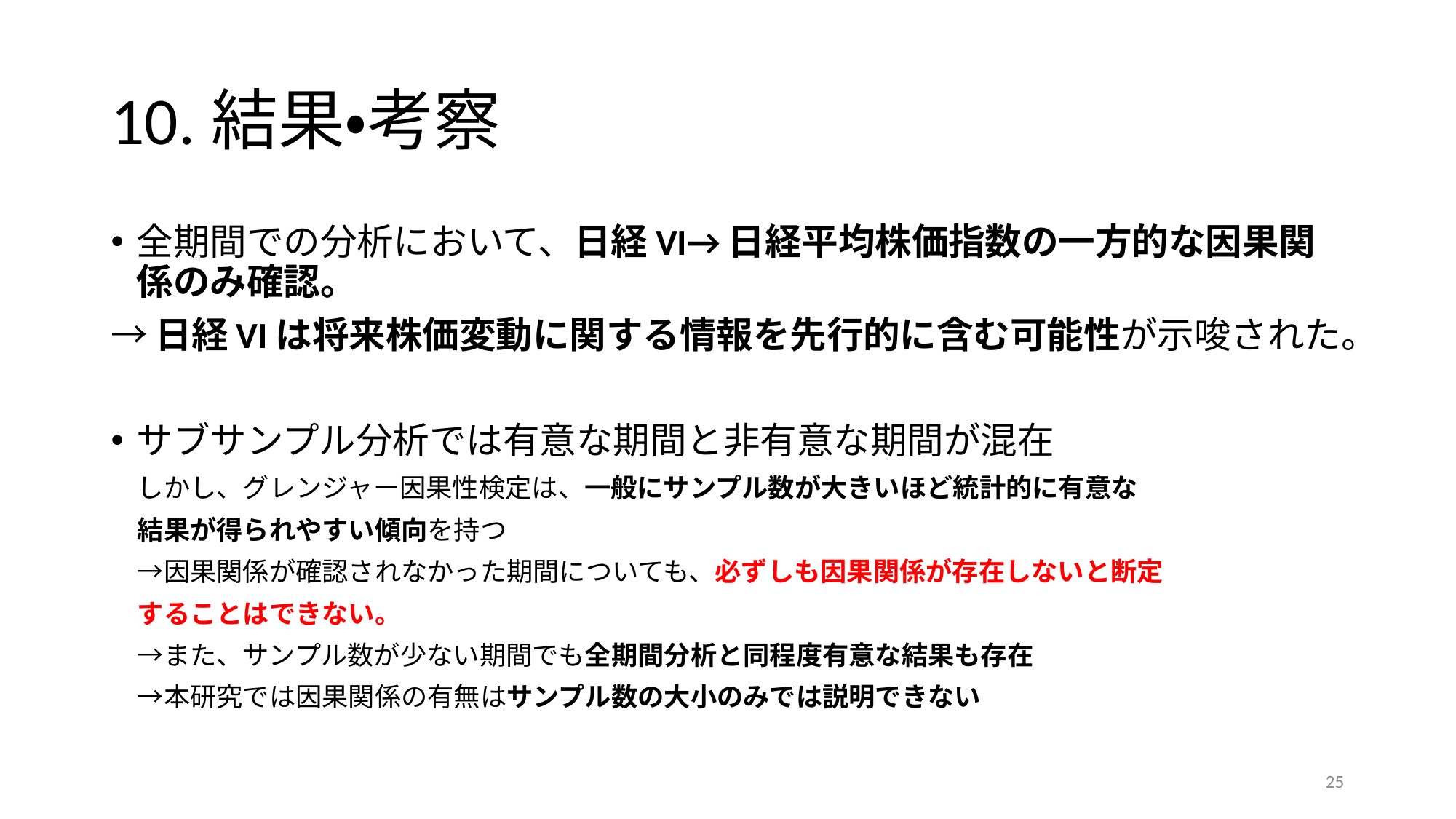

# 10.結果・考察
全期間での分析において、日経VI→日経平均株価指数の一方的な因果関係のみ確認。
→日経VIは将来株価変動に関する情報を先行的に含む可能性が示唆された。

サブサンプル分析では有意な期間と非有意な期間が混在
　しかし、グレンジャー因果性検定は、一般にサンプル数が大きいほど統計的に有意な
　結果が得られやすい傾向を持つ
　→因果関係が確認されなかった期間についても、必ずしも因果関係が存在しないと断定
　することはできない。
　→また、サンプル数が少ない期間でも全期間分析と同程度有意な結果も存在
　→本研究では因果関係の有無はサンプル数の大小のみでは説明できない

25